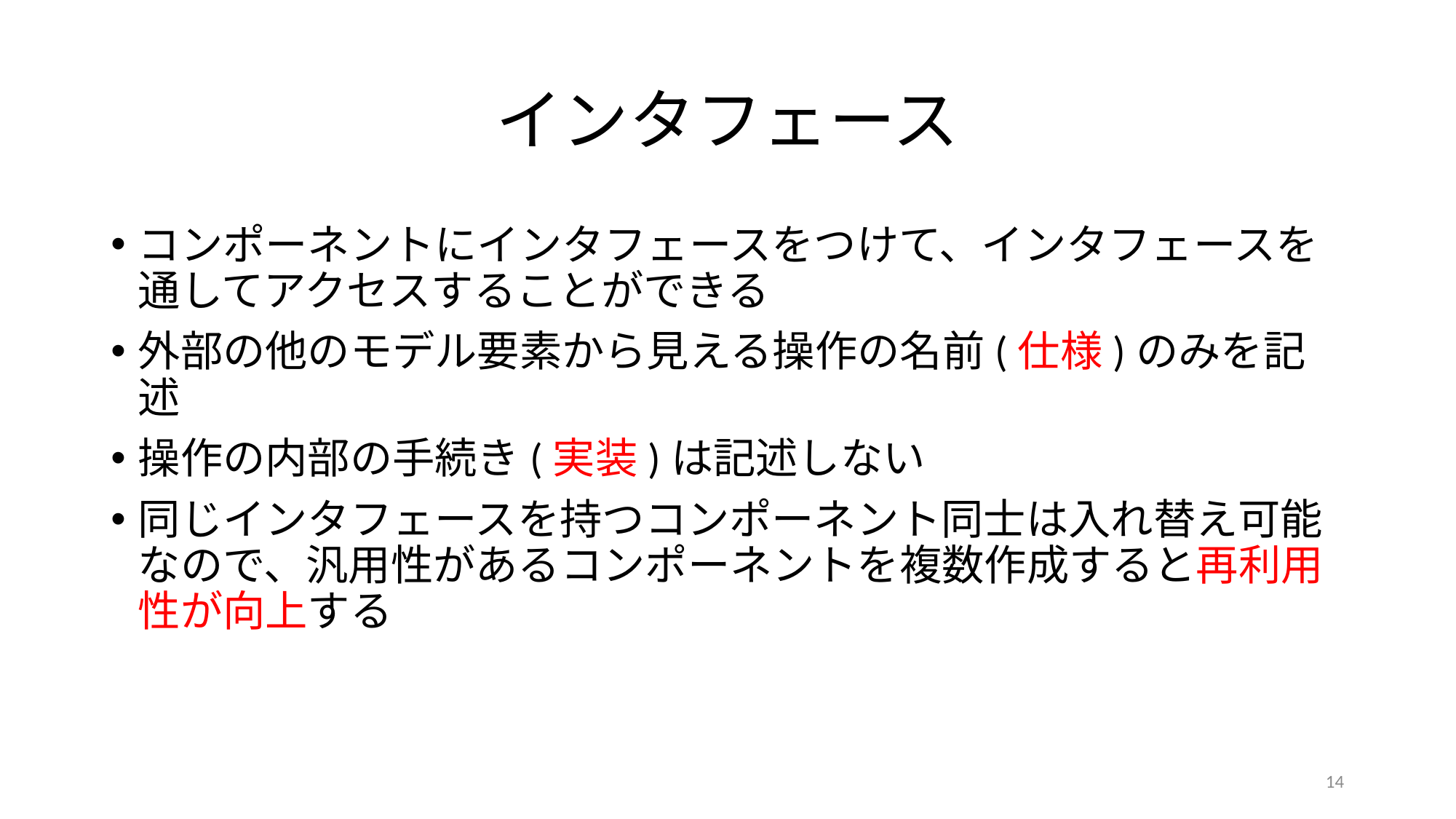

# インタフェース
コンポーネントにインタフェースをつけて、インタフェースを通してアクセスすることができる
外部の他のモデル要素から見える操作の名前(仕様)のみを記述
操作の内部の手続き(実装)は記述しない
同じインタフェースを持つコンポーネント同士は入れ替え可能なので、汎用性があるコンポーネントを複数作成すると再利用性が向上する
14